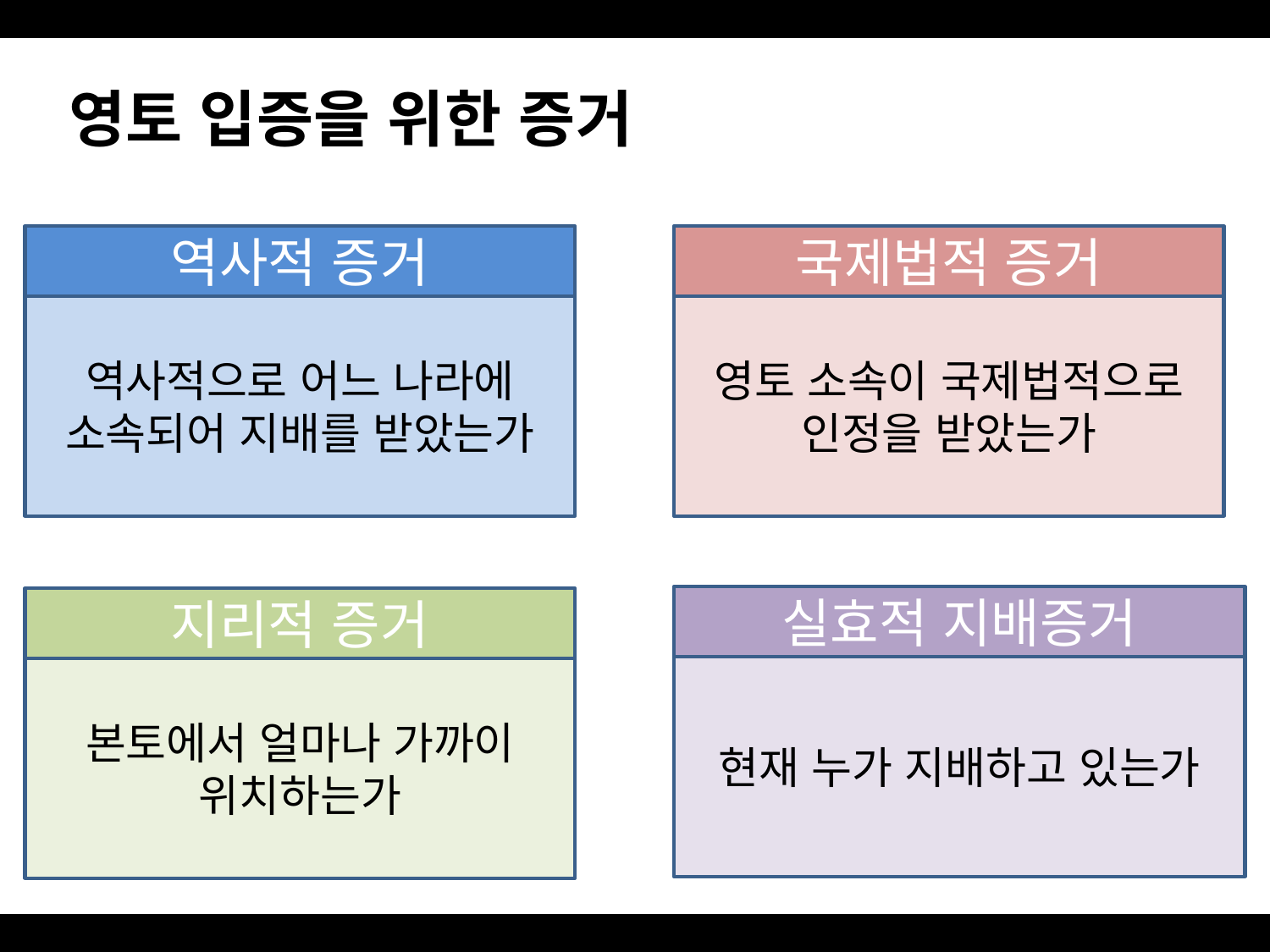

영토 입증을 위한 증거
역사적 증거
역사적으로 어느 나라에 소속되어 지배를 받았는가
국제법적 증거
영토 소속이 국제법적으로 인정을 받았는가
실효적 지배증거
현재 누가 지배하고 있는가
지리적 증거
본토에서 얼마나 가까이 위치하는가